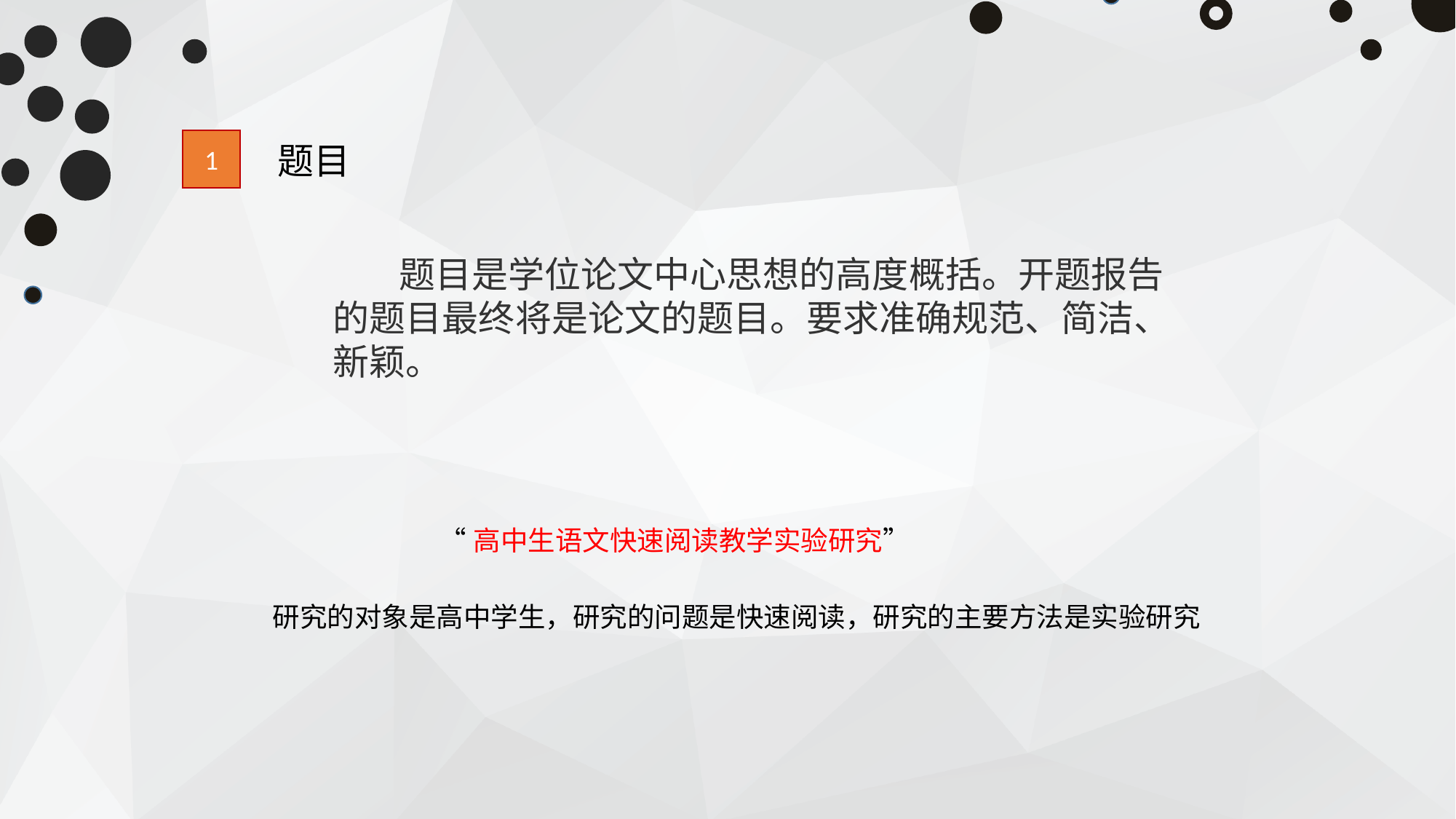

1
题目

       题目是学位论文中心思想的高度概括。开题报告的题目最终将是论文的题目。要求准确规范、简洁、新颖。

                           “高中生语文快速阅读教学实验研究”

研究的对象是高中学生，研究的问题是快速阅读，研究的主要方法是实验研究